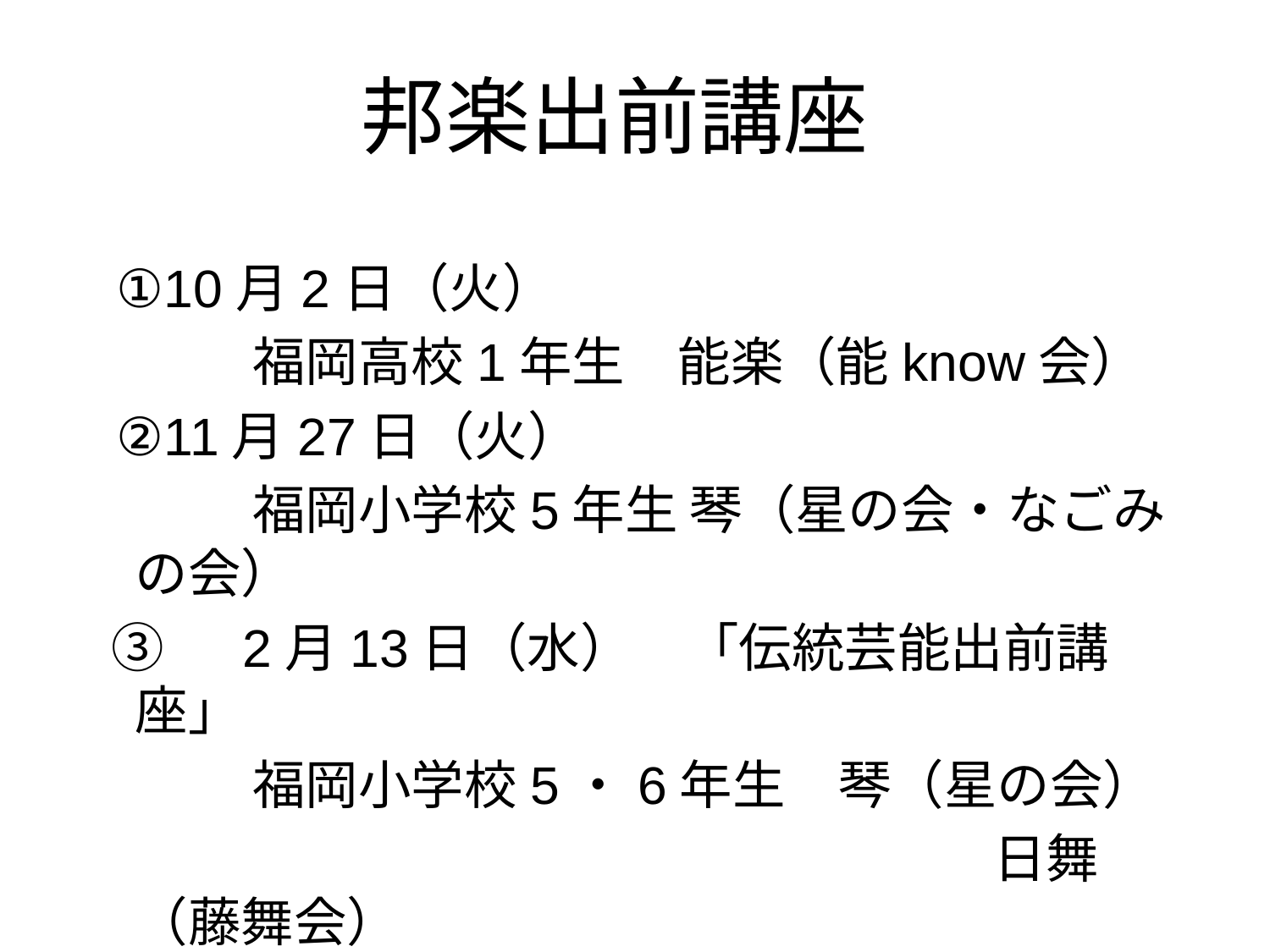

#
               　 邦楽出前講座

  ①10月2日（火）
　   　  福岡高校1年生　能楽（能know会）
  ②11月27日（火）
　　     福岡小学校5年生 琴（星の会・なごみの会）
  ③　2月13日（水）　「伝統芸能出前講座」
　     　福岡小学校5・6年生　琴（星の会）
　　　　　　　　　　　　　　　　     日舞（藤舞会）
　　　　　　　　　　　　　　　　  能楽（能know会）